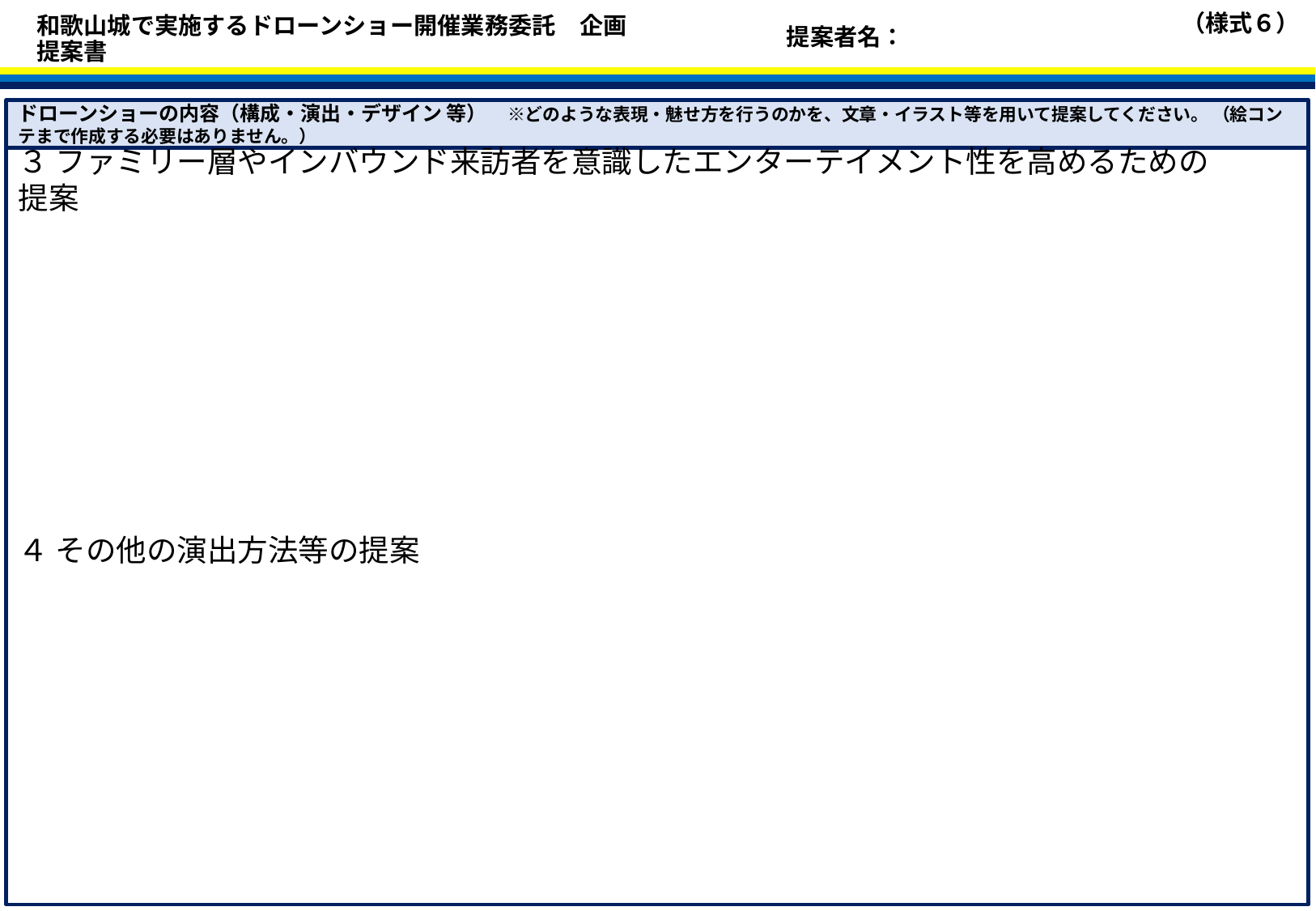

（様式６）
提案者名：
和歌山城で実施するドローンショー開催業務委託　企画提案書
ドローンショーの内容（構成・演出・デザイン 等）　※どのような表現・魅せ方を行うのかを、文章・イラスト等を用いて提案してください。 （絵コンテまで作成する必要はありません。）

３ ファミリー層やインバウンド来訪者を意識したエンターテイメント性を高めるための提案
４ その他の演出方法等の提案